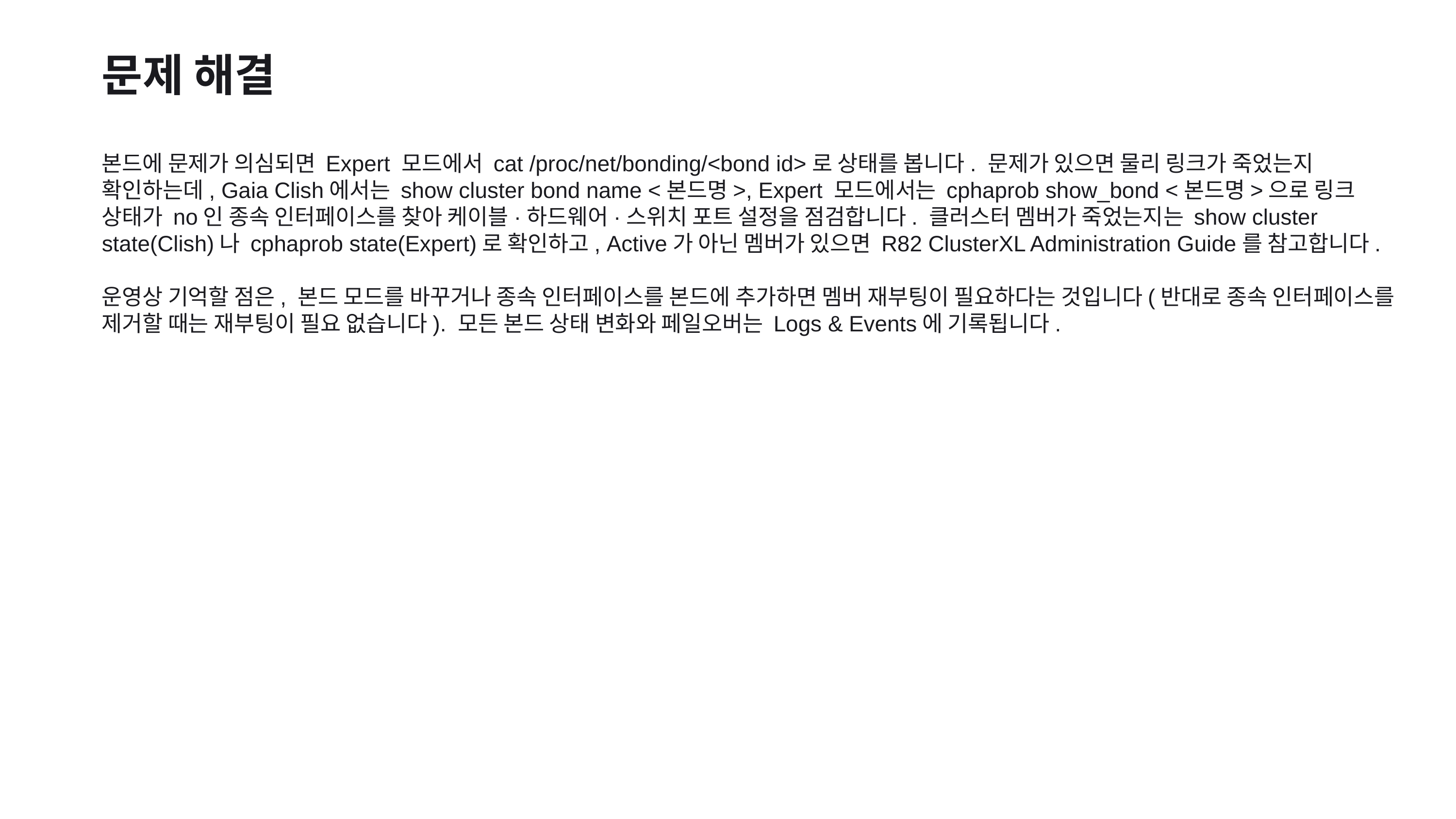

문제 해결
본드에 문제가 의심되면 Expert 모드에서 cat /proc/net/bonding/<bond id>로 상태를 봅니다. 문제가 있으면 물리 링크가 죽었는지 확인하는데, Gaia Clish에서는 show cluster bond name <본드명>, Expert 모드에서는 cphaprob show_bond <본드명>으로 링크 상태가 no인 종속 인터페이스를 찾아 케이블·하드웨어·스위치 포트 설정을 점검합니다. 클러스터 멤버가 죽었는지는 show cluster state(Clish)나 cphaprob state(Expert)로 확인하고, Active가 아닌 멤버가 있으면 R82 ClusterXL Administration Guide를 참고합니다.

운영상 기억할 점은, 본드 모드를 바꾸거나 종속 인터페이스를 본드에 추가하면 멤버 재부팅이 필요하다는 것입니다(반대로 종속 인터페이스를 제거할 때는 재부팅이 필요 없습니다). 모든 본드 상태 변화와 페일오버는 Logs & Events에 기록됩니다.